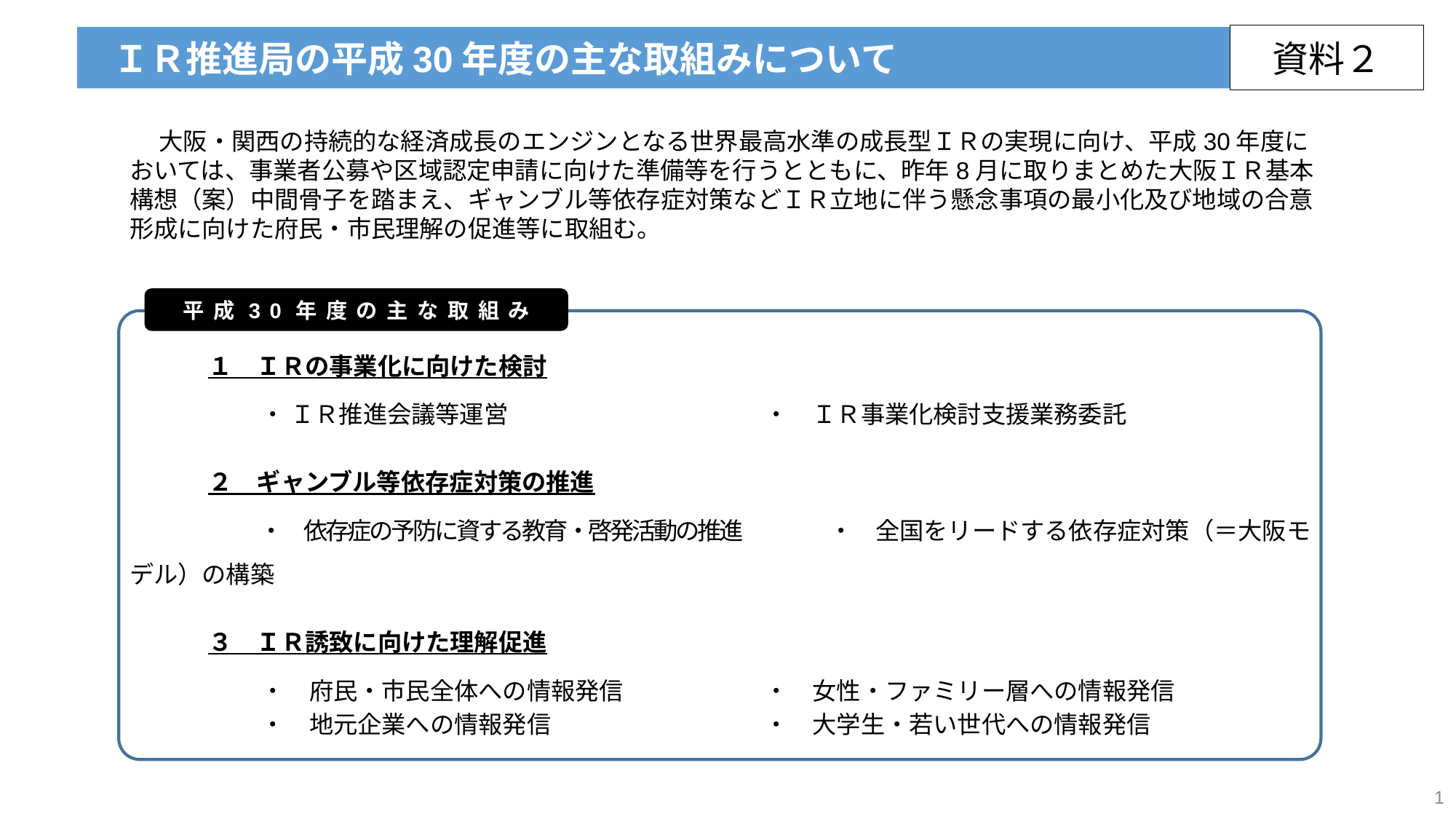

資料２
  ＩＲ推進局の平成30年度の主な取組みについて
　 大阪・関西の持続的な経済成長のエンジンとなる世界最高水準の成長型ＩＲの実現に向け、平成30年度においては、事業者公募や区域認定申請に向けた準備等を行うとともに、昨年8月に取りまとめた大阪ＩＲ基本構想（案）中間骨子を踏まえ、ギャンブル等依存症対策などＩＲ立地に伴う懸念事項の最小化及び地域の合意形成に向けた府民・市民理解の促進等に取組む。

　          １　ＩＲの事業化に向けた検討
	   ・ ＩＲ推進会議等運営		　  　　 ・　ＩＲ事業化検討支援業務委託

　          ２　ギャンブル等依存症対策の推進
	    ・　依存症の予防に資する教育・啓発活動の推進　　　　・　全国をリードする依存症対策（＝大阪モデル）の構築

　          ３　ＩＲ誘致に向けた理解促進
	   ・　府民・市民全体への情報発信	  　　　 ・　女性・ファミリー層への情報発信
	   ・　地元企業への情報発信		　  　　 ・　大学生・若い世代への情報発信
平成30年度の主な取組み

1